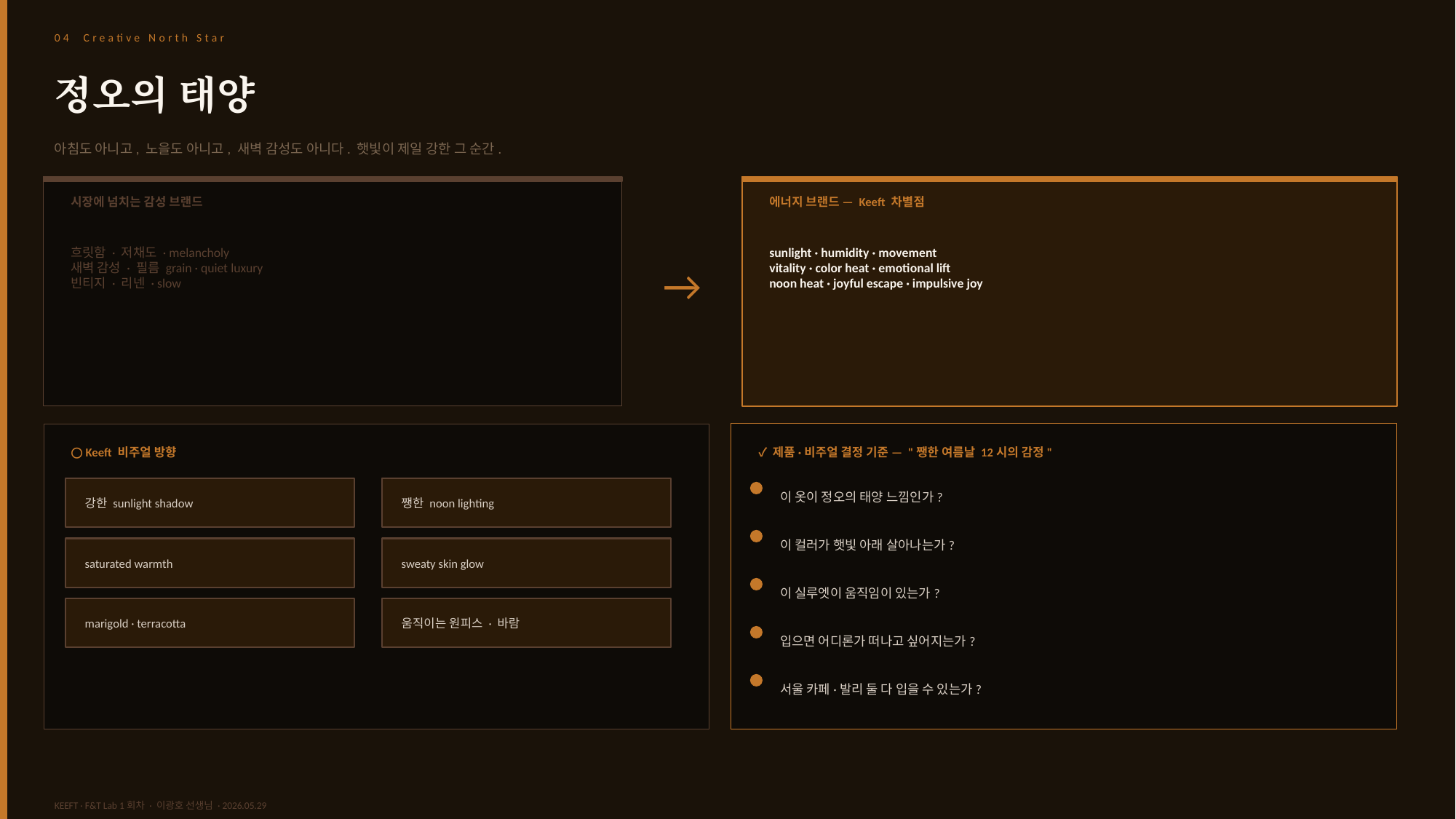

04  Creative North Star
정오의 태양
아침도 아니고, 노을도 아니고, 새벽 감성도 아니다. 햇빛이 제일 강한 그 순간.

시장에 넘치는 감성 브랜드
에너지 브랜드 — Keeft 차별점
흐릿함 · 저채도 · melancholy
새벽 감성 · 필름 grain · quiet luxury
빈티지 · 리넨 · slow
sunlight · humidity · movement
vitality · color heat · emotional lift
noon heat · joyful escape · impulsive joy
→

⭕ Keeft 비주얼 방향
✓ 제품·비주얼 결정 기준 — "쨍한 여름날 12시의 감정"
이 옷이 정오의 태양 느낌인가?

강한 sunlight shadow

쨍한 noon lighting

이 컬러가 햇빛 아래 살아나는가?

saturated warmth

sweaty skin glow
이 실루엣이 움직임이 있는가?

marigold · terracotta

움직이는 원피스 · 바람
입으면 어디론가 떠나고 싶어지는가?

서울 카페·발리 둘 다 입을 수 있는가?

KEEFT · F&T Lab 1회차 · 이광호 선생님 · 2026.05.29